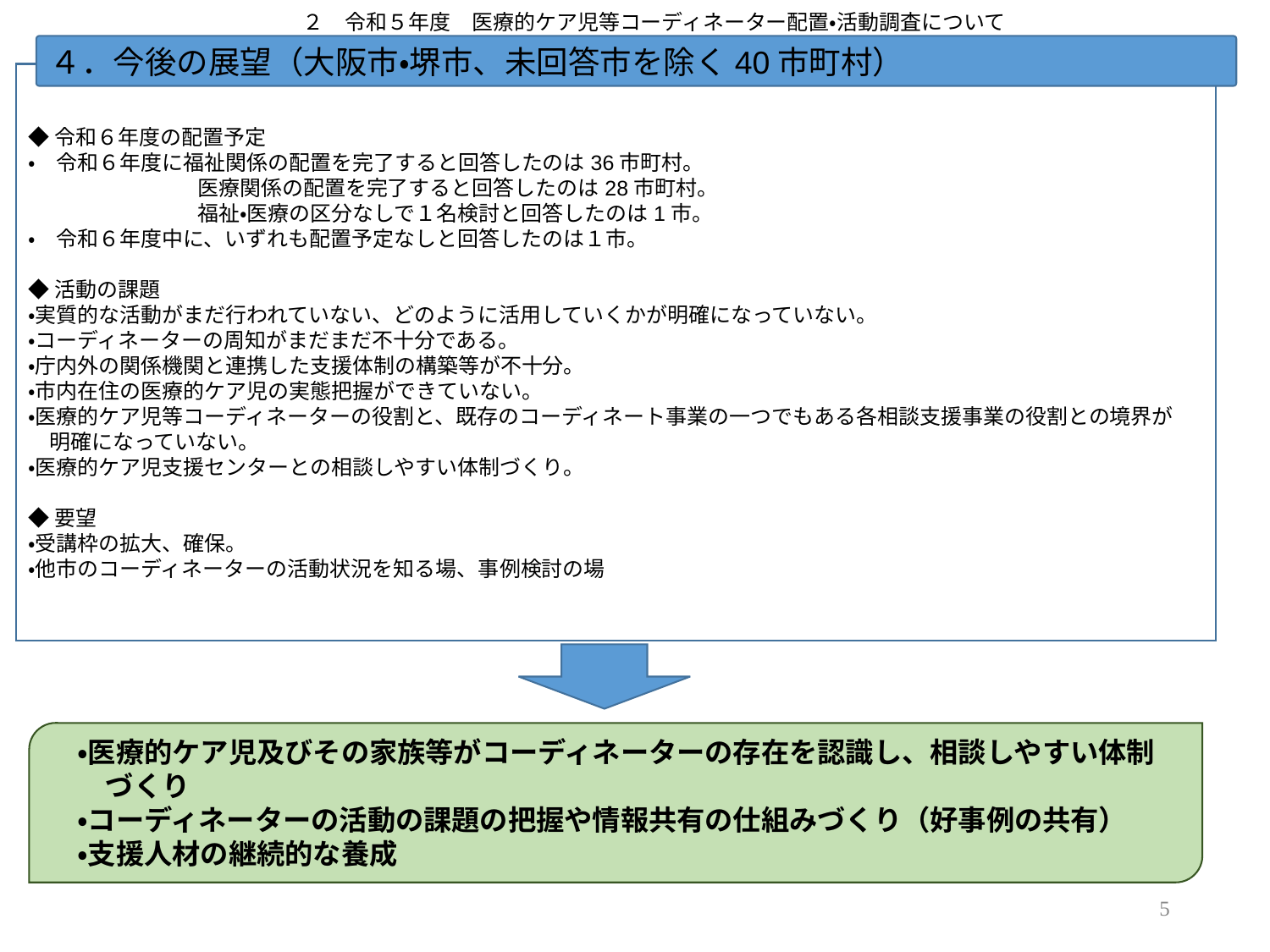

２　令和５年度　医療的ケア児等コーディネーター配置・活動調査について
４．今後の展望（大阪市・堺市、未回答市を除く40市町村）
◆令和６年度の配置予定
・　令和６年度に福祉関係の配置を完了すると回答したのは36市町村。
　　　　　　　　医療関係の配置を完了すると回答したのは28市町村。
　　　　　　　　福祉・医療の区分なしで１名検討と回答したのは1市。
・　令和６年度中に、いずれも配置予定なしと回答したのは１市。

◆活動の課題
・実質的な活動がまだ行われていない、どのように活用していくかが明確になっていない。
・コーディネーターの周知がまだまだ不十分である。
・庁内外の関係機関と連携した支援体制の構築等が不十分。
・市内在住の医療的ケア児の実態把握ができていない。
・医療的ケア児等コーディネーターの役割と、既存のコーディネート事業の一つでもある各相談支援事業の役割との境界が
　明確になっていない。
・医療的ケア児支援センターとの相談しやすい体制づくり。

◆要望
・受講枠の拡大、確保。
・他市のコーディネーターの活動状況を知る場、事例検討の場

　・医療的ケア児及びその家族等がコーディネーターの存在を認識し、相談しやすい体制
　　づくり
　・コーディネーターの活動の課題の把握や情報共有の仕組みづくり（好事例の共有）
　・支援人材の継続的な養成
5